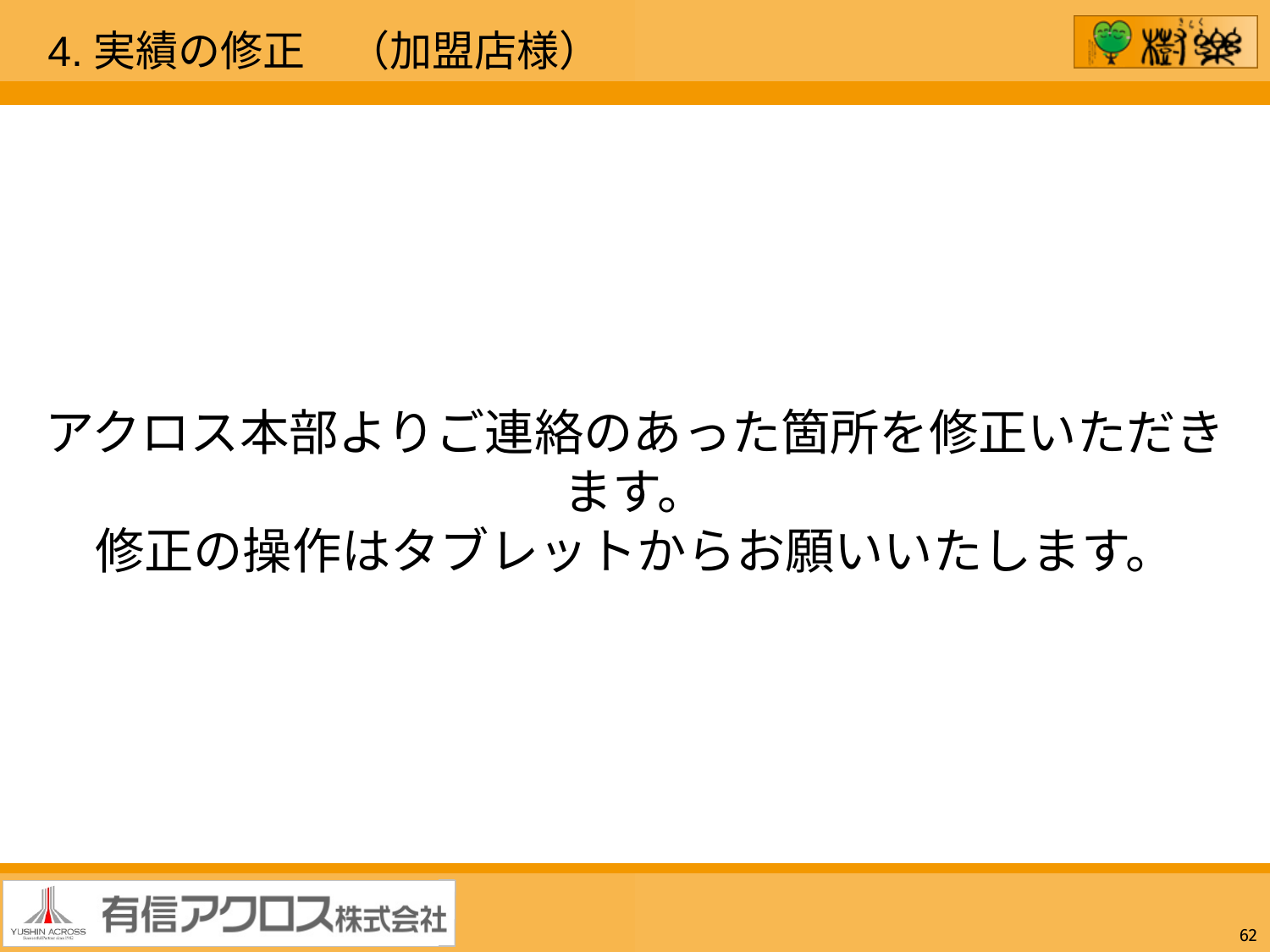

4.実績の修正　（加盟店様）
アクロス本部よりご連絡のあった箇所を修正いただきます。
修正の操作はタブレットからお願いいたします。
62